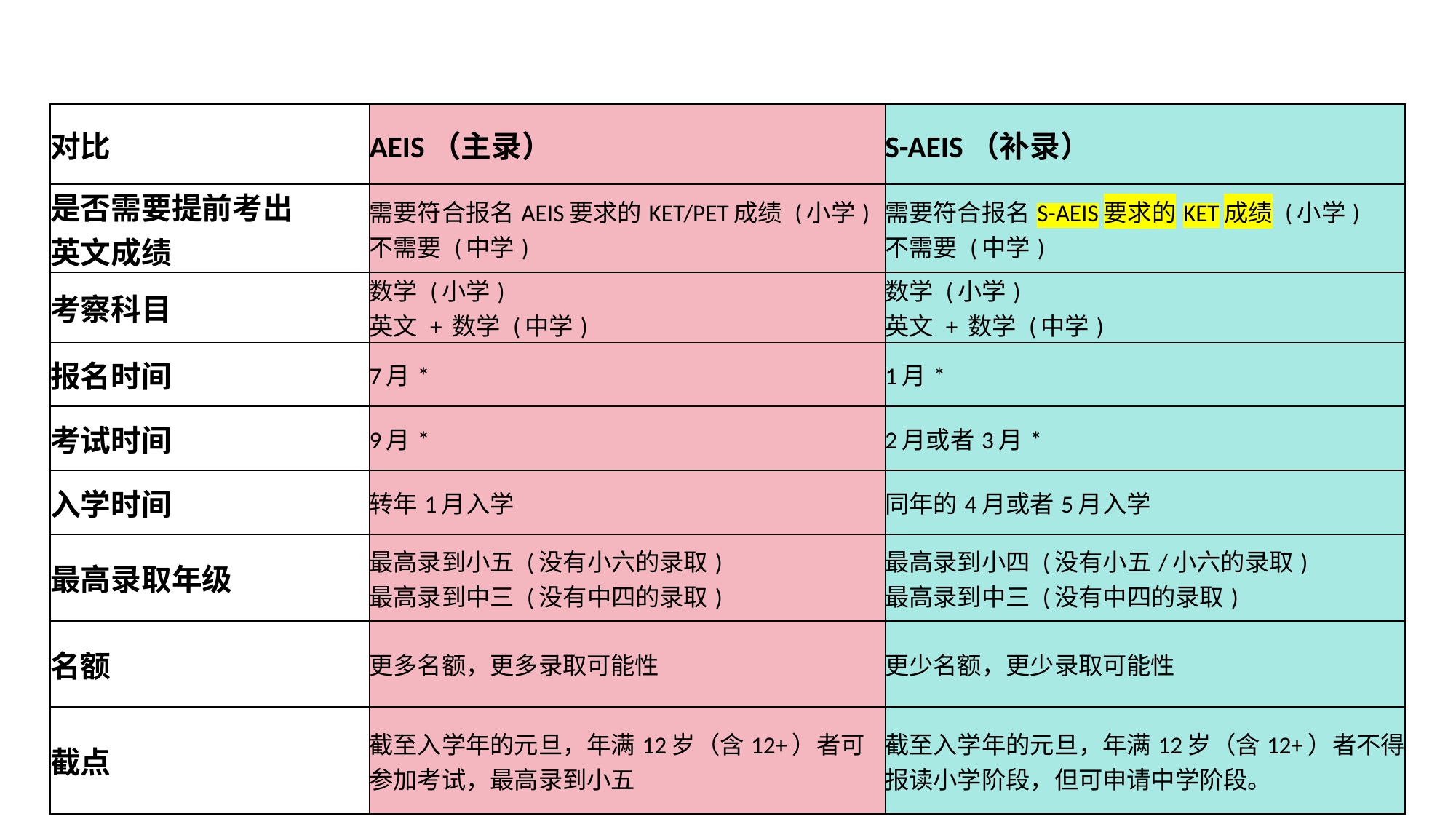

| 对比 | AEIS（主录） | S-AEIS（补录） |
| --- | --- | --- |
| 是否需要提前考出 英文成绩 | 需要符合报名AEIS要求的KET/PET成绩 (小学) 不需要 (中学) | 需要符合报名S-AEIS要求的KET成绩 (小学) 不需要 (中学) |
| 考察科目 | 数学 (小学) 英文 + 数学 (中学) | 数学 (小学) 英文 + 数学 (中学) |
| 报名时间 | 7月\* | 1月\* |
| 考试时间 | 9月\* | 2月或者3月\* |
| 入学时间 | 转年1月入学 | 同年的4月或者5月入学 |
| 最高录取年级 | 最高录到小五 (没有小六的录取) 最高录到中三 (没有中四的录取) | 最高录到小四 (没有小五/小六的录取) 最高录到中三 (没有中四的录取) |
| 名额 | 更多名额，更多录取可能性 | 更少名额，更少录取可能性 |
| 截点 | 截至入学年的元旦，年满12岁（含12+）者可参加考试，最高录到小五 | 截至入学年的元旦，年满12岁（含12+）者不得报读小学阶段，但可申请中学阶段。 |